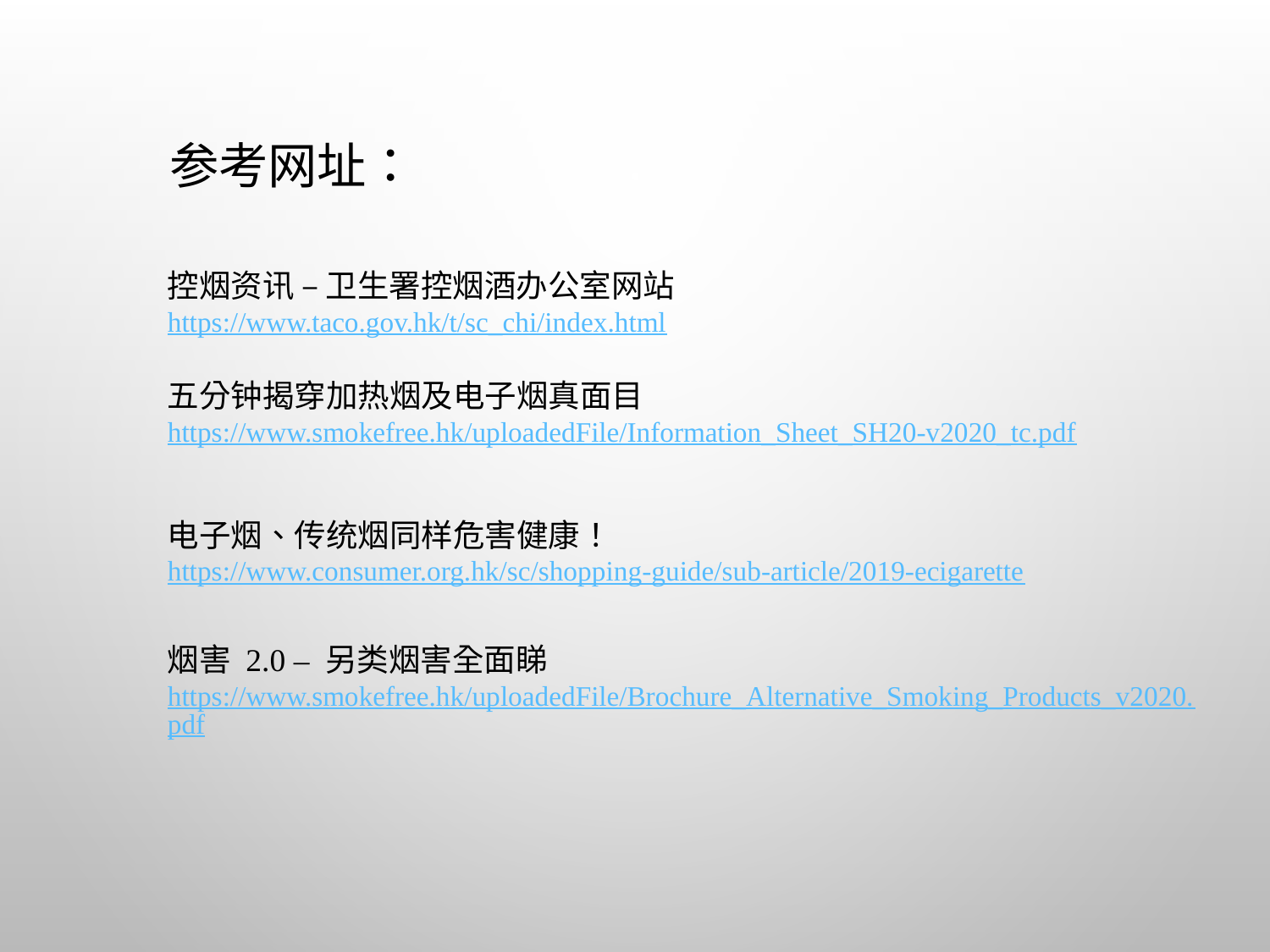

参考网址：

控烟资讯 – 卫生署控烟酒办公室网站
https://www.taco.gov.hk/t/sc_chi/index.html

五分钟揭穿加热烟及电子烟真面目
https://www.smokefree.hk/uploadedFile/Information_Sheet_SH20-v2020_tc.pdf

电子烟、传统烟同样危害健康！
https://www.consumer.org.hk/sc/shopping-guide/sub-article/2019-ecigarette

烟害 2.0 – 另类烟害全面睇
https://www.smokefree.hk/uploadedFile/Brochure_Alternative_Smoking_Products_v2020.pdf